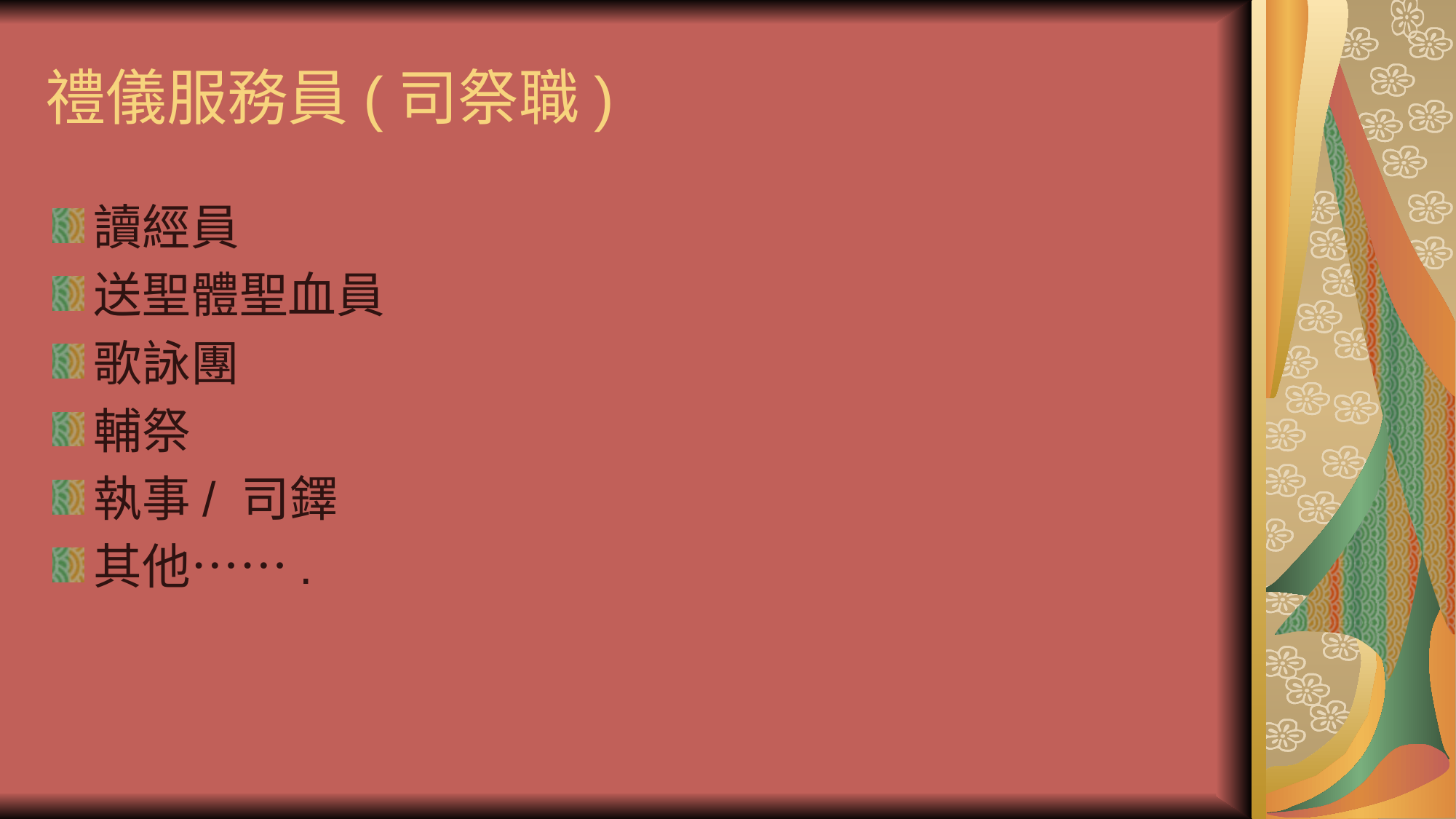

# 禮儀服務員(司祭職)
讀經員
送聖體聖血員
歌詠團
輔祭
執事/ 司鐸
其他…….